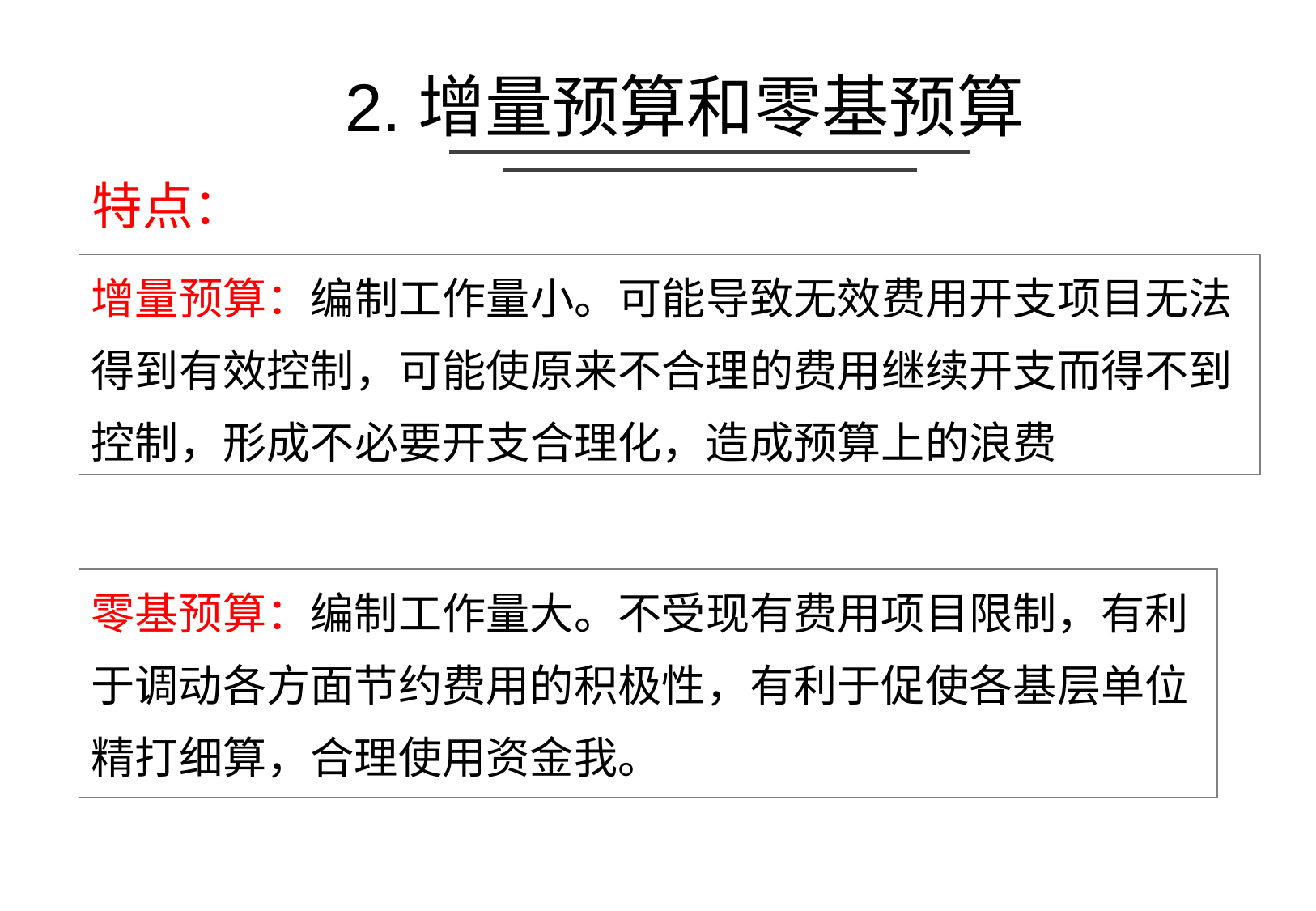

# 2.增量预算和零基预算
特点：
增量预算：编制工作量小。可能导致无效费用开支项目无法
得到有效控制，可能使原来不合理的费用继续开支而得不到
控制，形成不必要开支合理化，造成预算上的浪费
零基预算：编制工作量大。不受现有费用项目限制，有利
于调动各方面节约费用的积极性，有利于促使各基层单位
精打细算，合理使用资金我。